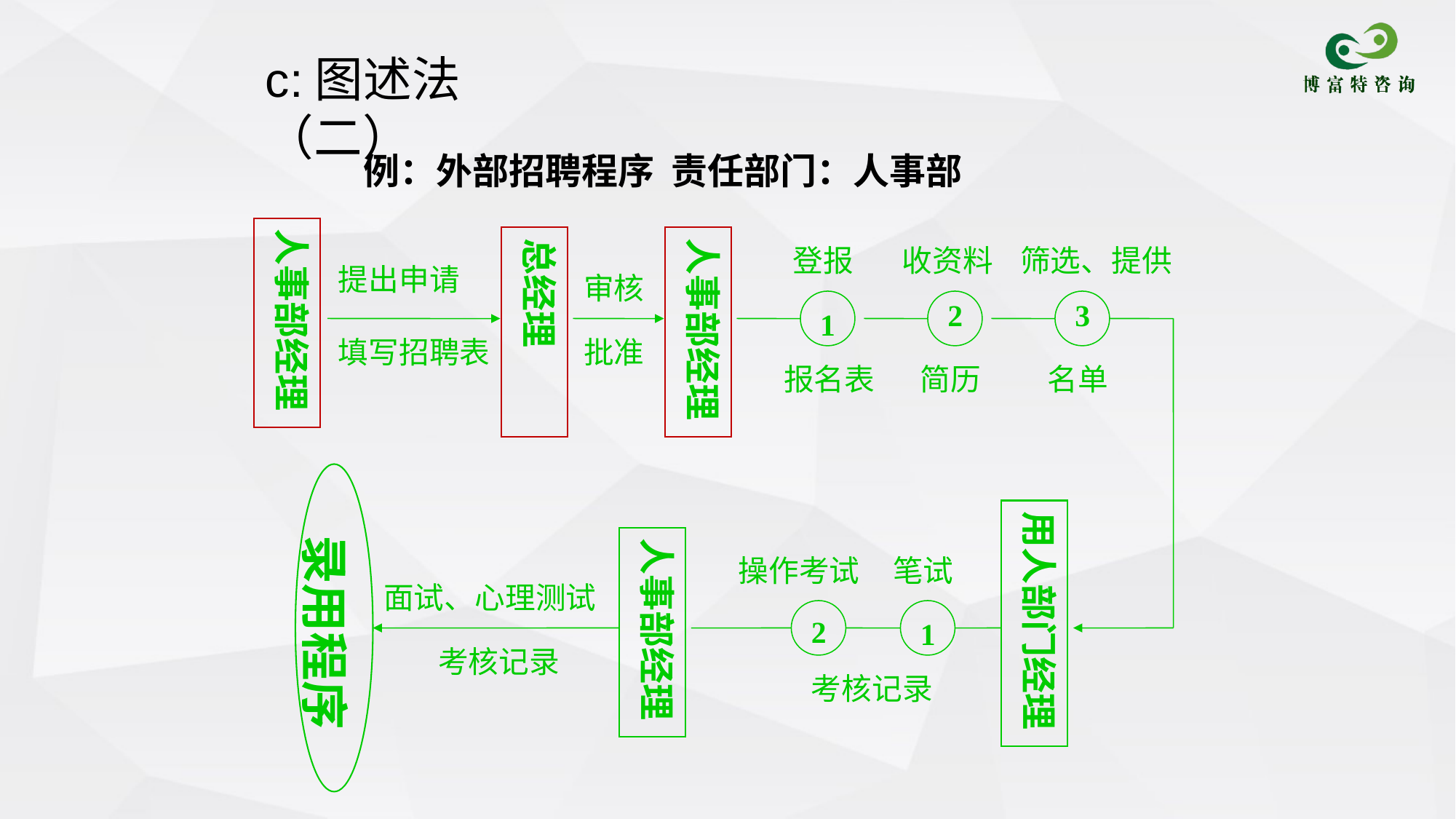

c:图述法（二）
 例：外部招聘程序  责任部门：人事部
人事部经理
总经理
人事部经理
登报
收资料
筛选、提供
提出申请
审核

2

3
1

填写招聘表
批准
报名表
简历
名单

录用程序
用人部门经理
人事部经理
操作考试
笔试
面试、心理测试

2
1

考核记录
考核记录